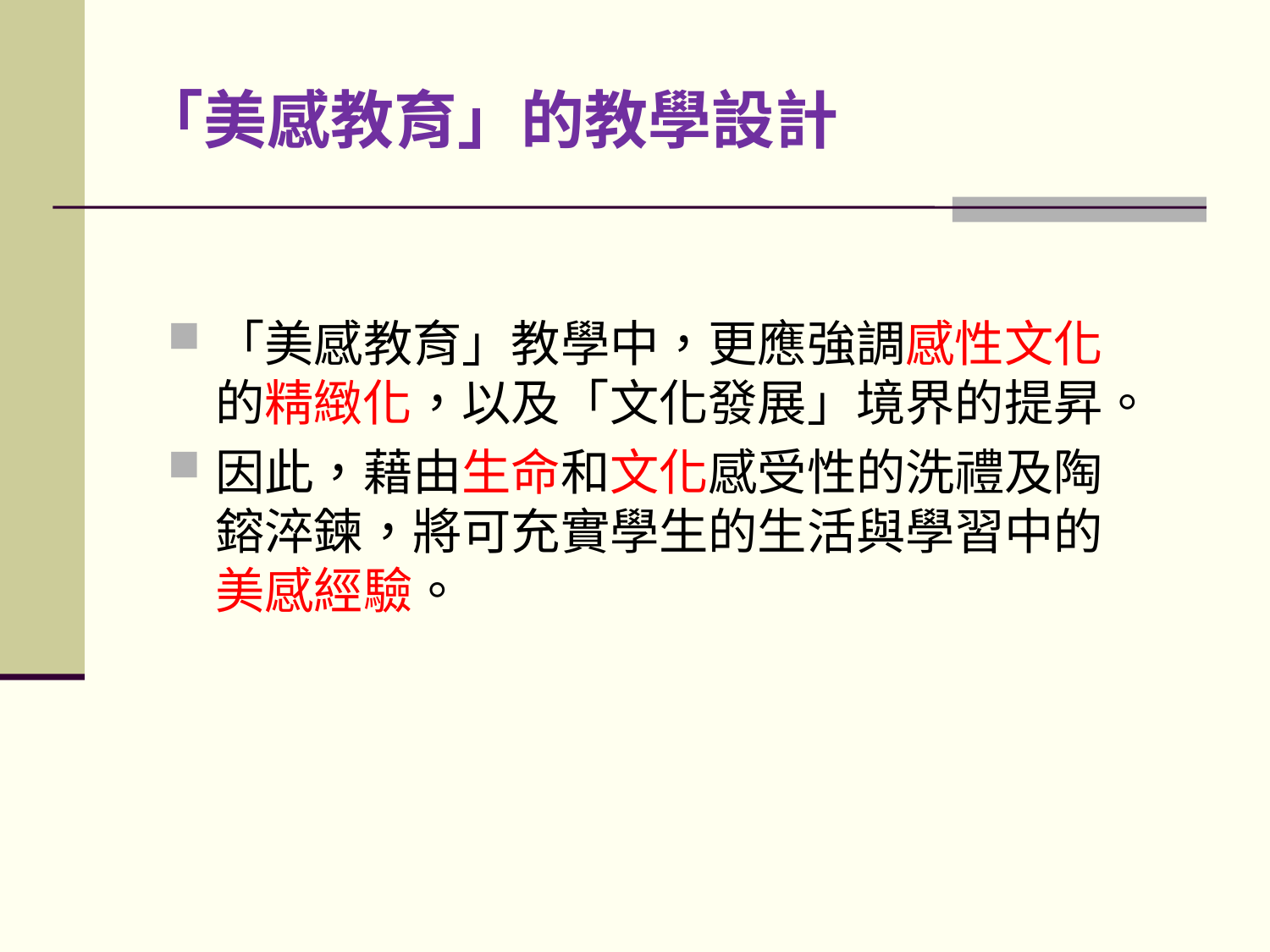

# 「美感教育」的教學設計
「美感教育」教學中，更應強調感性文化的精緻化，以及「文化發展」境界的提昇。
因此，藉由生命和文化感受性的洗禮及陶鎔淬鍊，將可充實學生的生活與學習中的美感經驗。